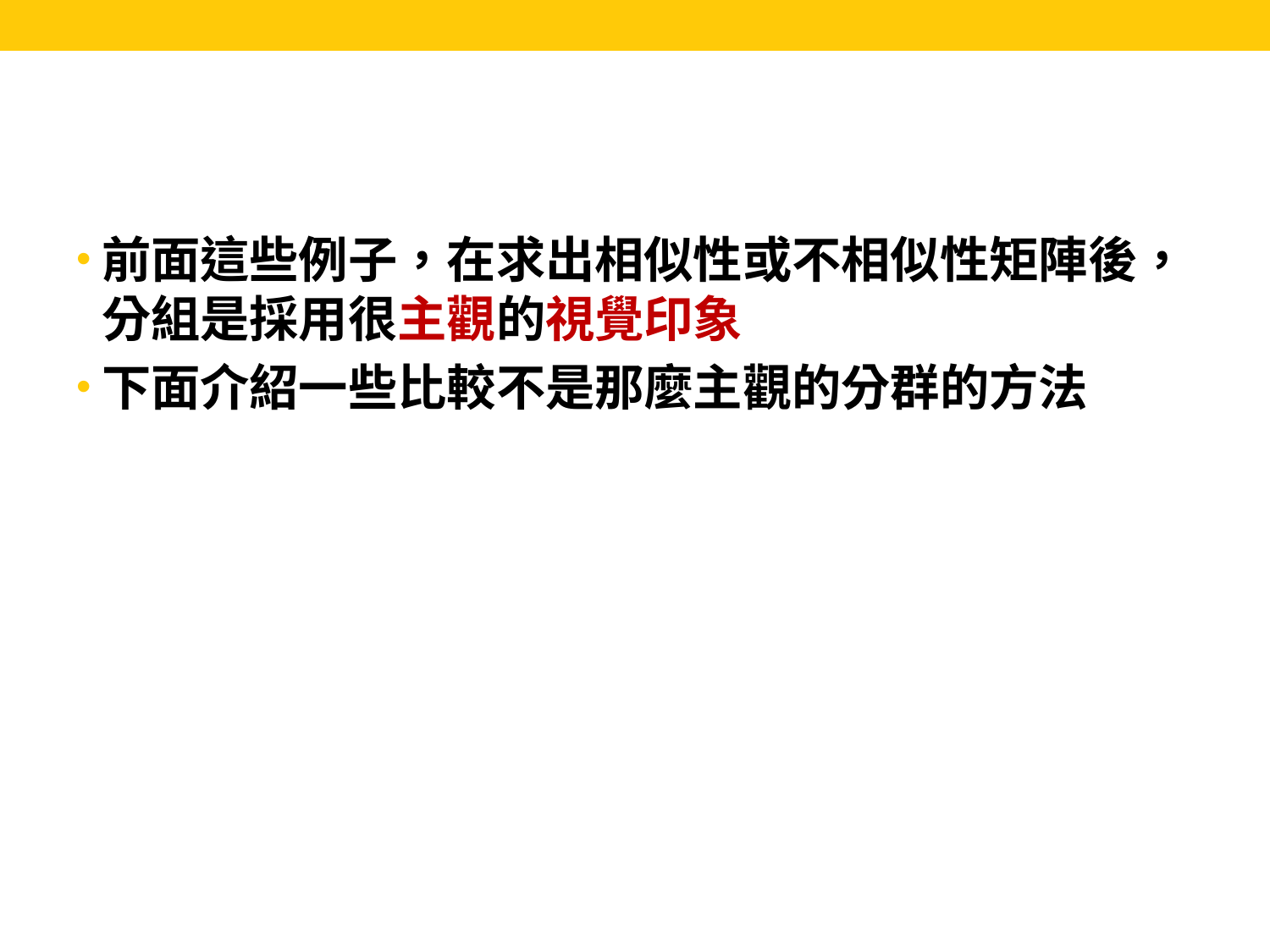

#
前面這些例子，在求出相似性或不相似性矩陣後，分組是採用很主觀的視覺印象
下面介紹一些比較不是那麼主觀的分群的方法